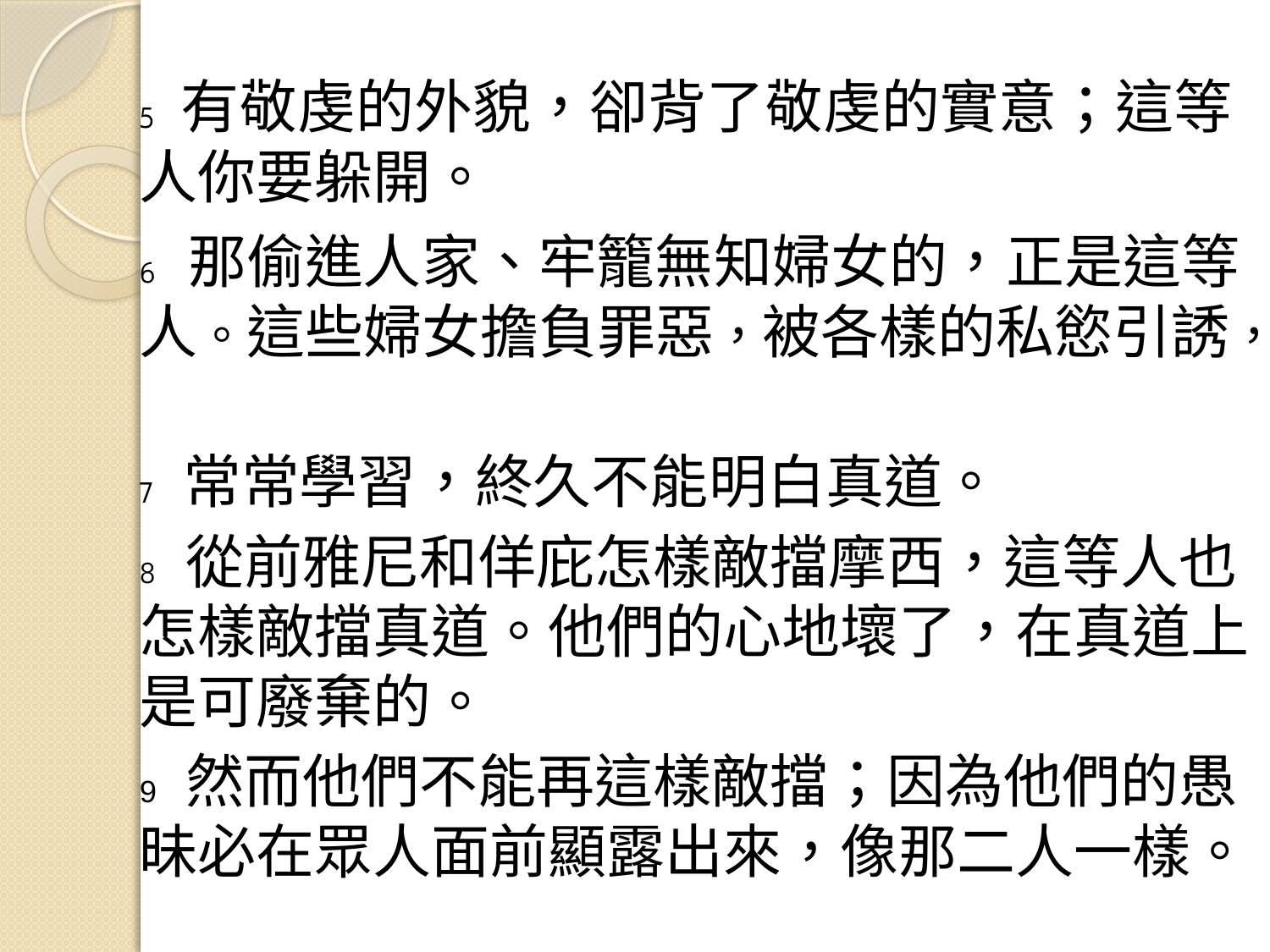

5 有敬虔的外貌，卻背了敬虔的實意；這等人你要躲開。
6 那偷進人家、牢籠無知婦女的，正是這等人。這些婦女擔負罪惡，被各樣的私慾引誘，
7 常常學習，終久不能明白真道。
8 從前雅尼和佯庇怎樣敵擋摩西，這等人也怎樣敵擋真道。他們的心地壞了，在真道上是可廢棄的。
9 然而他們不能再這樣敵擋；因為他們的愚昧必在眾人面前顯露出來，像那二人一樣。